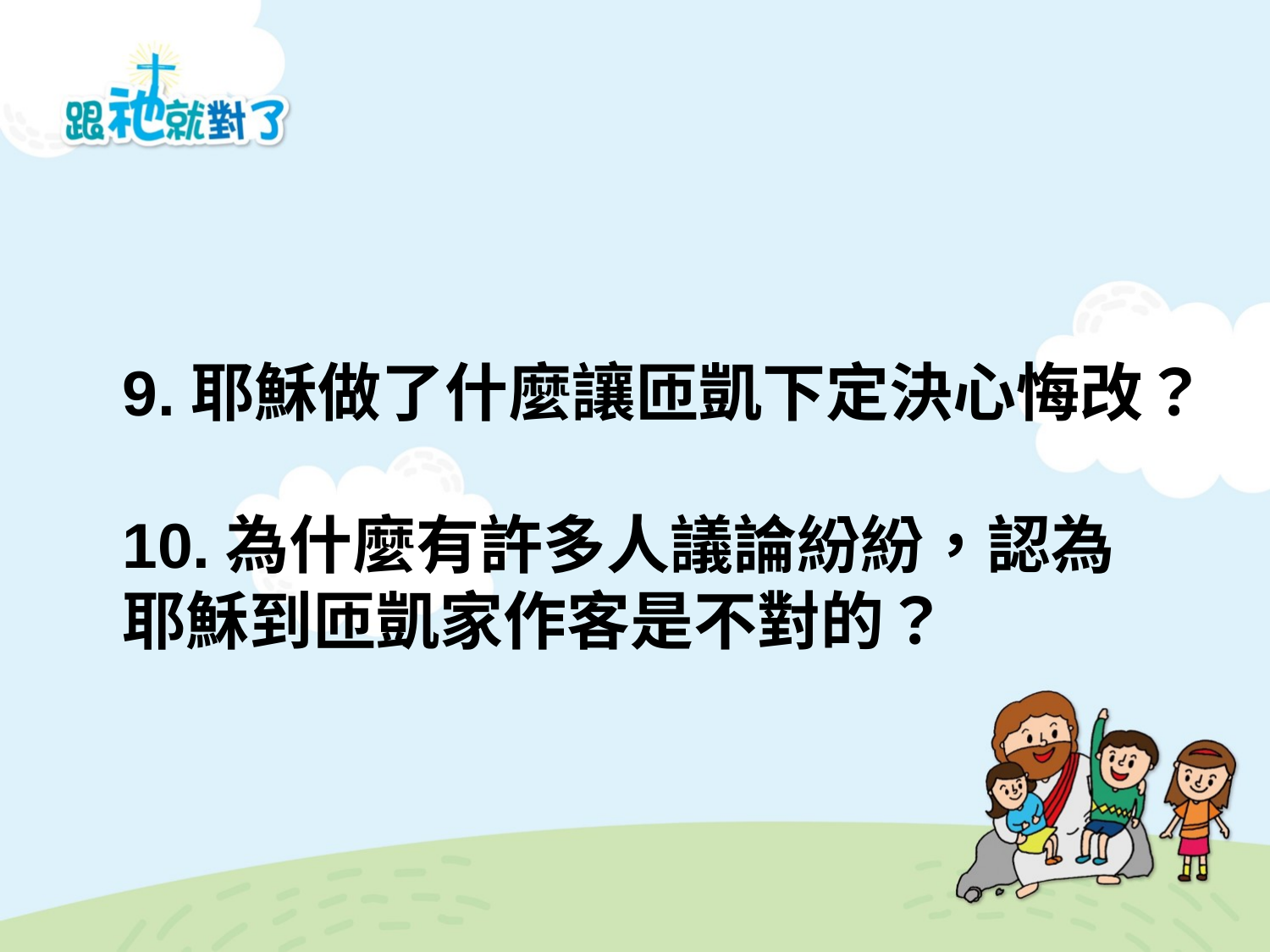

9.耶穌做了什麼讓匝凱下定決心悔改？

10.為什麼有許多人議論紛紛，認為耶穌到匝凱家作客是不對的？